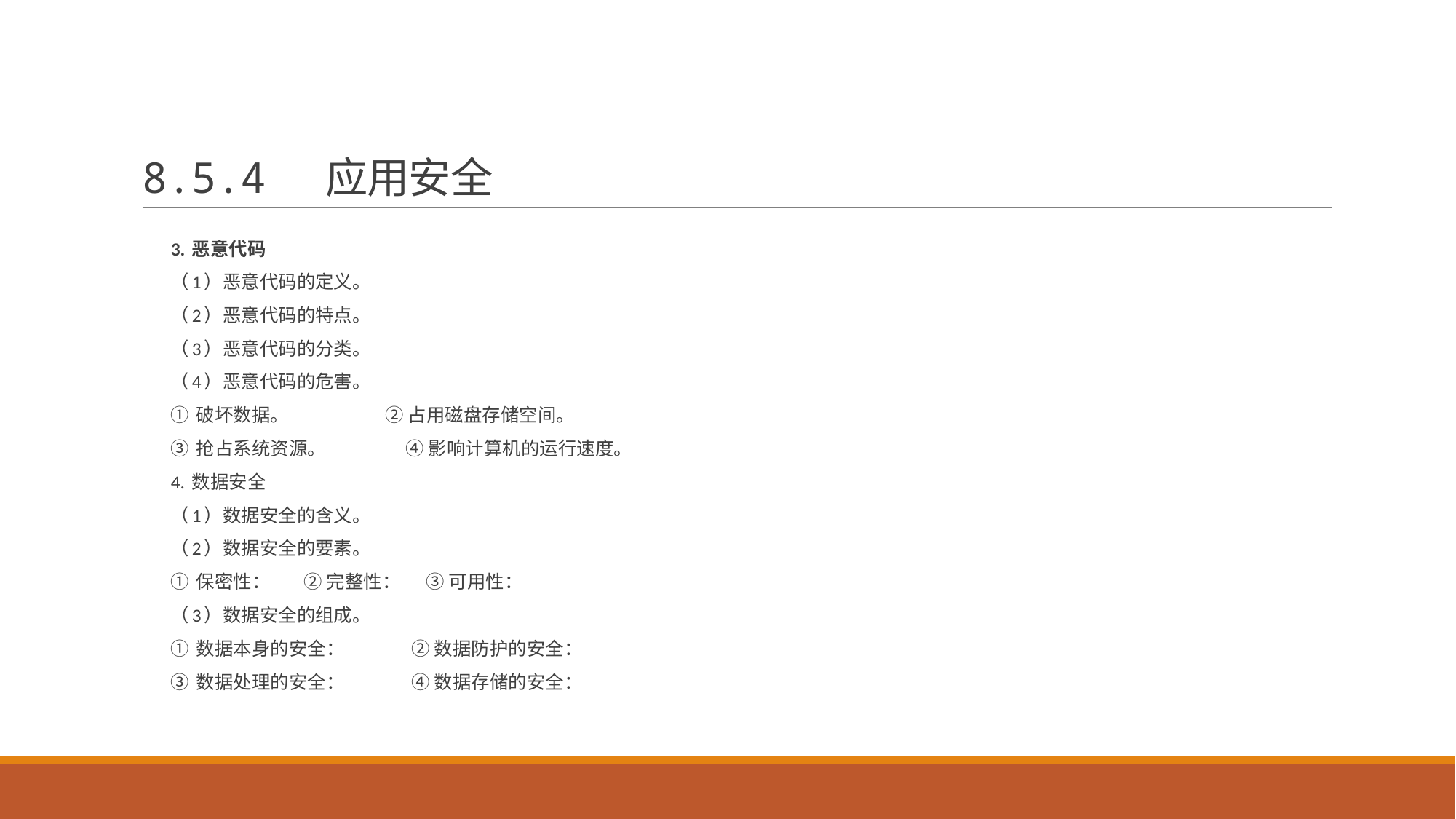

# 8.5.4  应用安全
3. 恶意代码
（1）恶意代码的定义。
（2）恶意代码的特点。
（3）恶意代码的分类。
（4）恶意代码的危害。
① 破坏数据。                       ② 占用磁盘存储空间。
③ 抢占系统资源。                   ④ 影响计算机的运行速度。
4. 数据安全
（1）数据安全的含义。
（2）数据安全的要素。
① 保密性：        ② 完整性：      ③ 可用性：
（3）数据安全的组成。
① 数据本身的安全：                ② 数据防护的安全：
③ 数据处理的安全：                ④ 数据存储的安全：